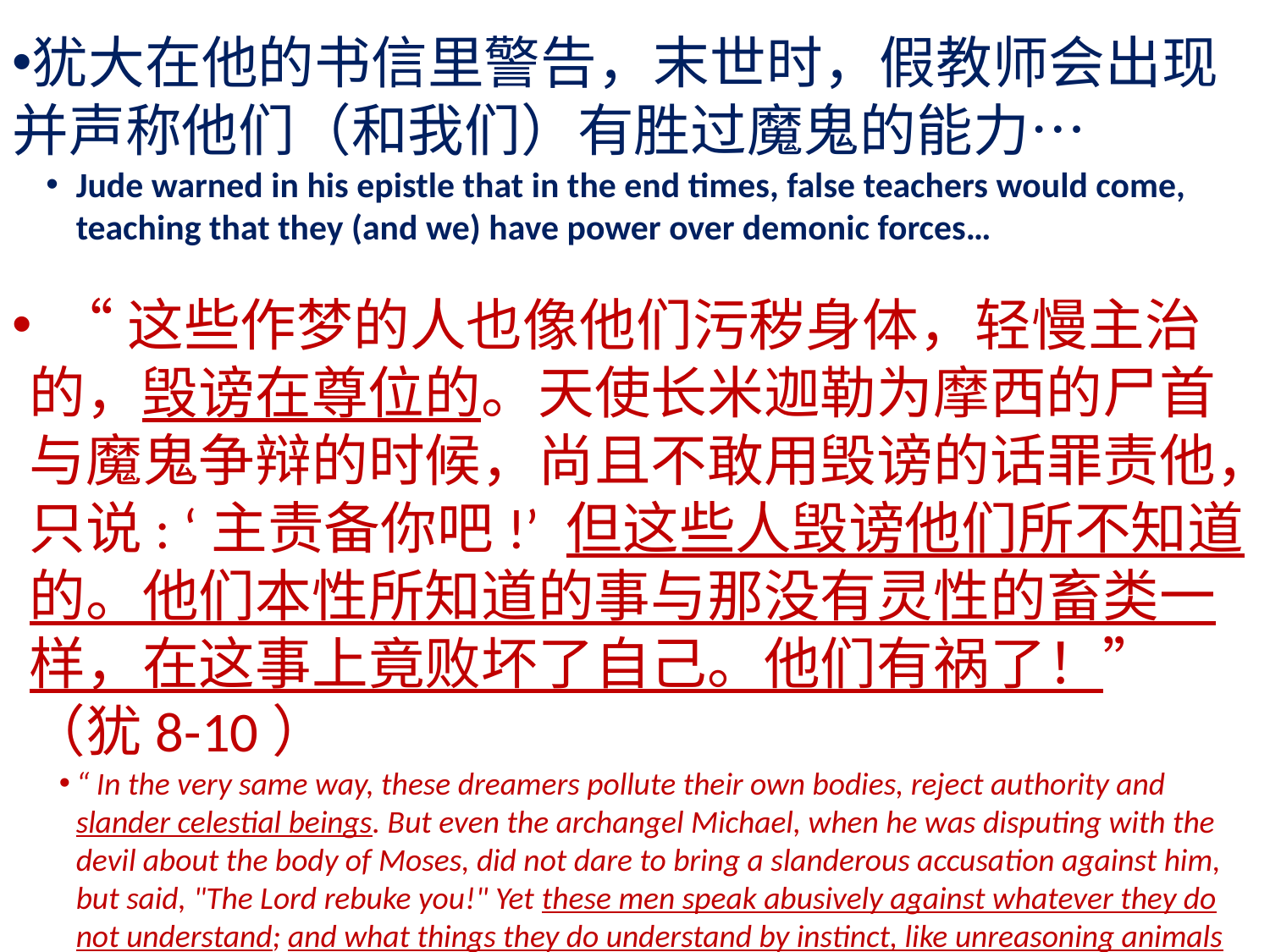

犹大在他的书信里警告，末世时，假教师会出现并声称他们（和我们）有胜过魔鬼的能力…
Jude warned in his epistle that in the end times, false teachers would come, teaching that they (and we) have power over demonic forces…

  “这些作梦的人也像他们污秽身体，轻慢主治的，毁谤在尊位的。天使长米迦勒为摩西的尸首与魔鬼争辩的时候，尚且不敢用毁谤的话罪责他，只说: ‘主责备你吧!’ 但这些人毁谤他们所不知道的。他们本性所知道的事与那没有灵性的畜类一样，在这事上竟败坏了自己。他们有祸了！”（犹8-10）
“ In the very same way, these dreamers pollute their own bodies, reject authority and slander celestial beings. But even the archangel Michael, when he was disputing with the devil about the body of Moses, did not dare to bring a slanderous accusation against him, but said, "The Lord rebuke you!" Yet these men speak abusively against whatever they do not understand; and what things they do understand by instinct, like unreasoning animals —these are the very things that destroy them.  WOE TO THEM!“ (Jude 8-10)